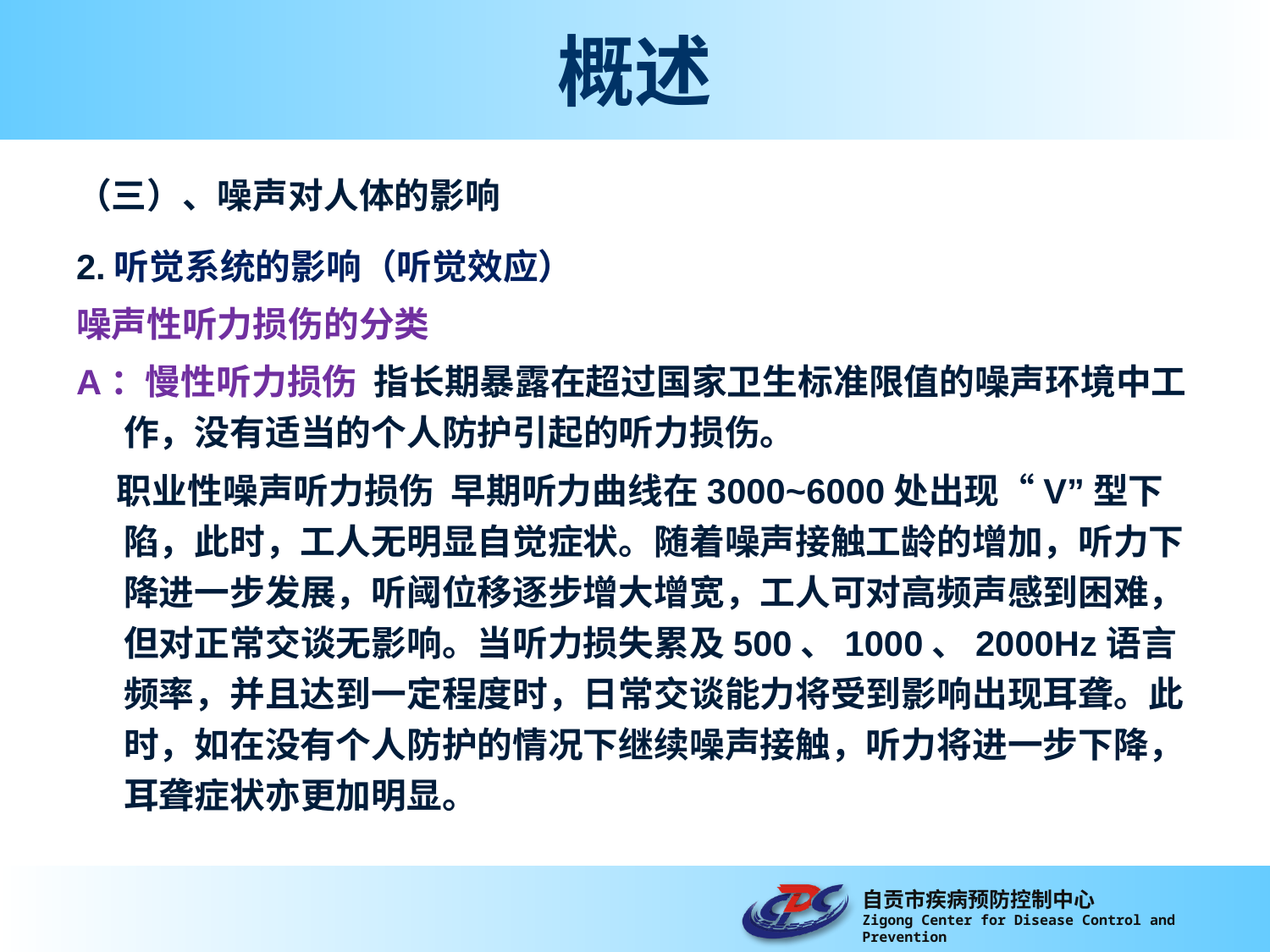

# 概述
（三）、噪声对人体的影响
2.听觉系统的影响（听觉效应）
噪声性听力损伤的分类
A：慢性听力损伤  指长期暴露在超过国家卫生标准限值的噪声环境中工作，没有适当的个人防护引起的听力损伤。
    职业性噪声听力损伤  早期听力曲线在3000~6000处出现“V”型下陷，此时，工人无明显自觉症状。随着噪声接触工龄的增加，听力下降进一步发展，听阈位移逐步增大增宽，工人可对高频声感到困难，但对正常交谈无影响。当听力损失累及500、1000、2000Hz语言频率，并且达到一定程度时，日常交谈能力将受到影响出现耳聋。此时，如在没有个人防护的情况下继续噪声接触，听力将进一步下降，耳聋症状亦更加明显。

43